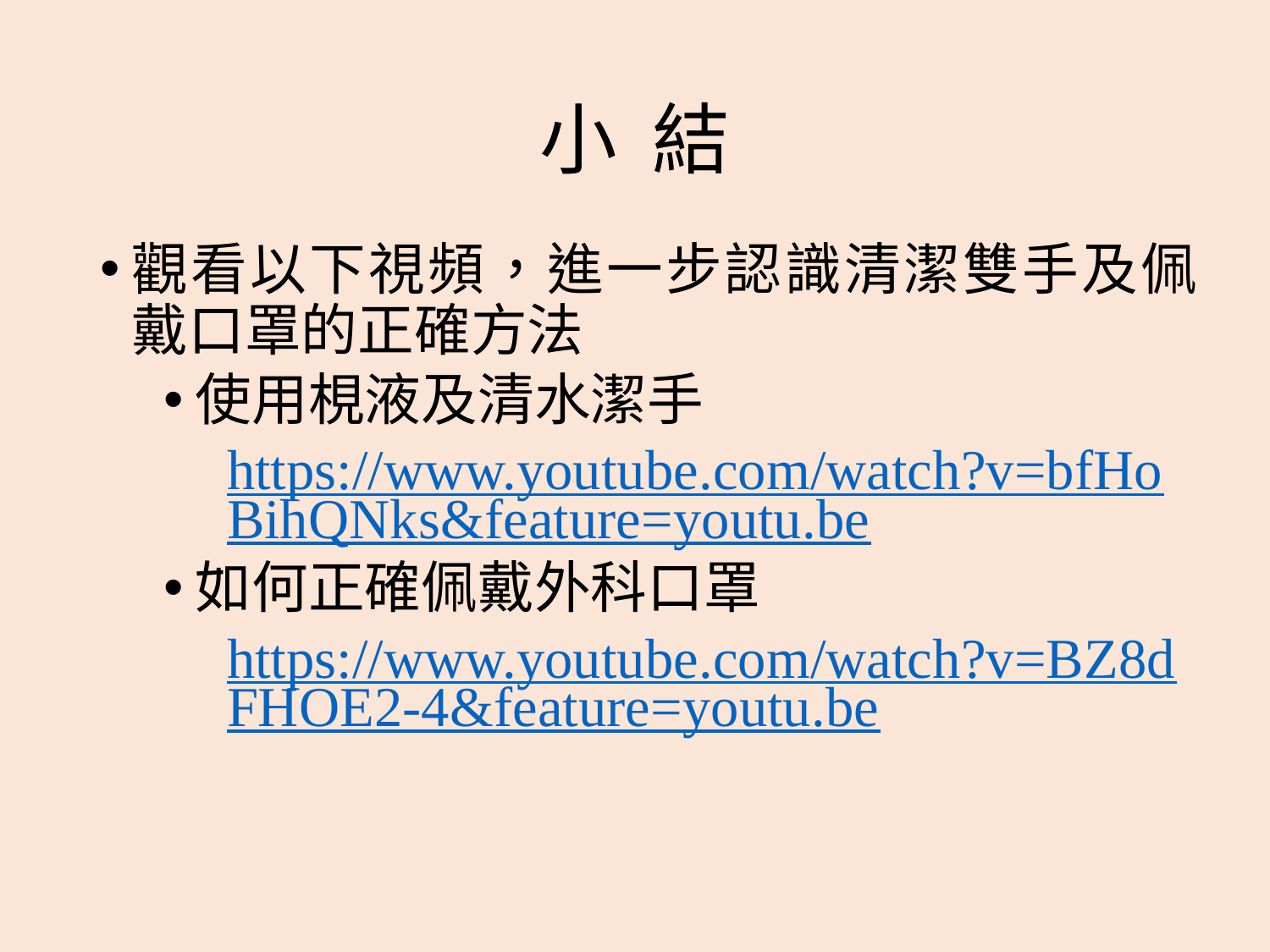

# 小  結
觀看以下視頻，進一步認識清潔雙手及佩戴口罩的正確方法
使用梘液及清水潔手
https://www.youtube.com/watch?v=bfHoBihQNks&feature=youtu.be
如何正確佩戴外科口罩
https://www.youtube.com/watch?v=BZ8dFHOE2-4&feature=youtu.be